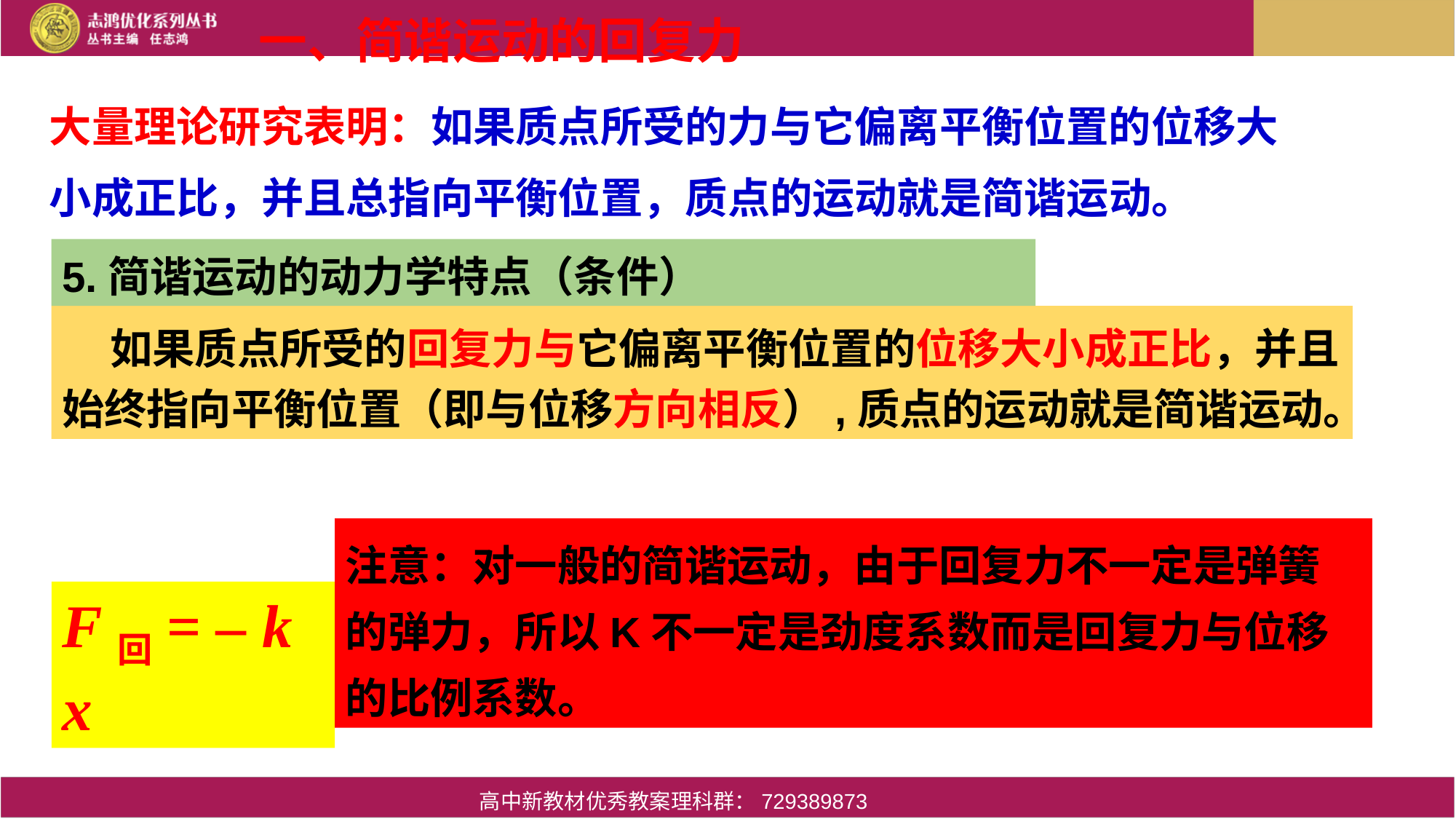

一、简谐运动的回复力
大量理论研究表明：如果质点所受的力与它偏离平衡位置的位移大小成正比，并且总指向平衡位置，质点的运动就是简谐运动。
5.简谐运动的动力学特点（条件）
    如果质点所受的回复力与它偏离平衡位置的位移大小成正比，并且始终指向平衡位置（即与位移方向相反）,质点的运动就是简谐运动。
注意：对一般的简谐运动，由于回复力不一定是弹簧的弹力，所以K不一定是劲度系数而是回复力与位移的比例系数。
F回= – k x